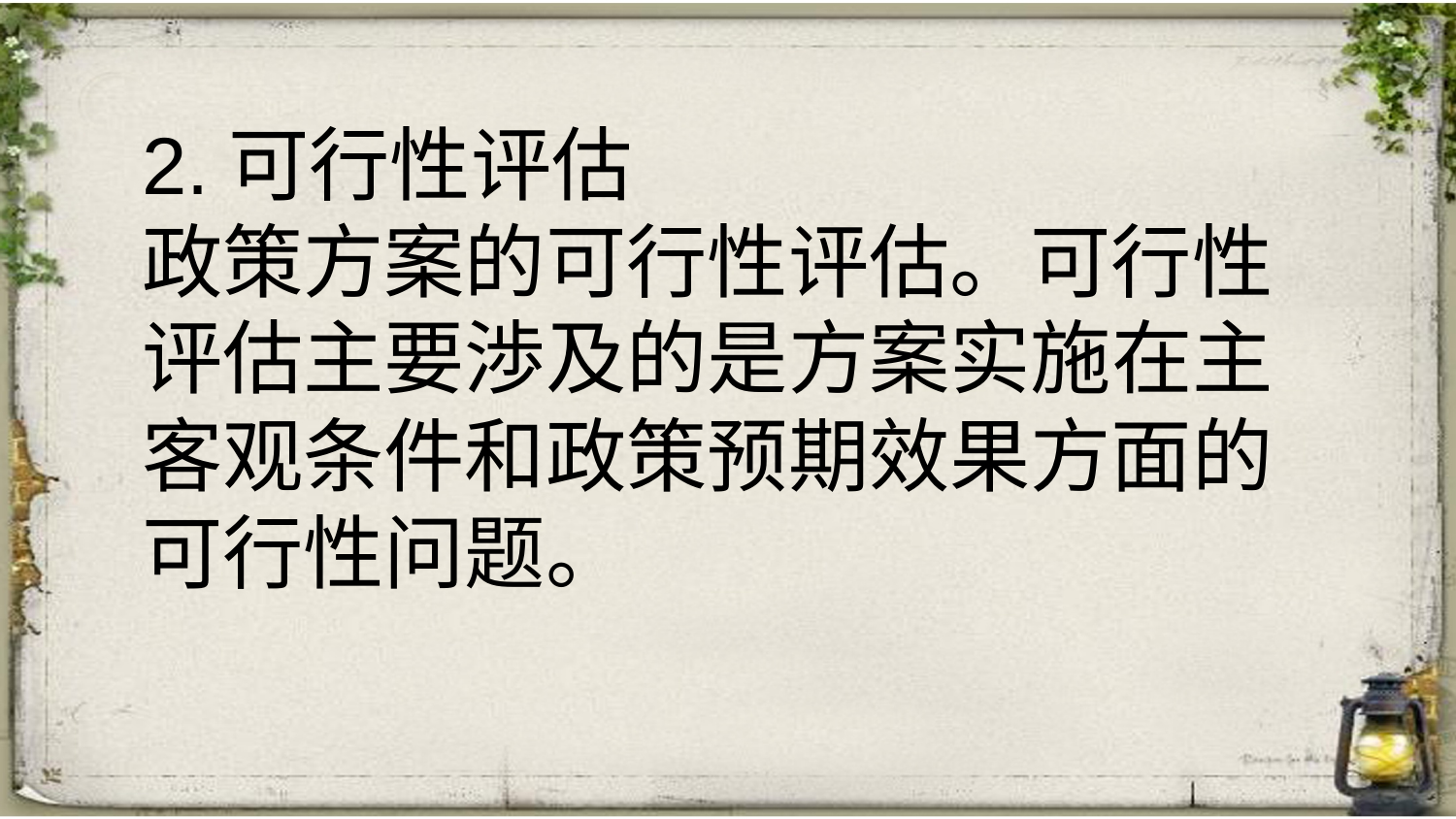

2.可行性评估
政策方案的可行性评估。可行性评估主要渉及的是方案实施在主客观条件和政策预期效果方面的可行性问题。